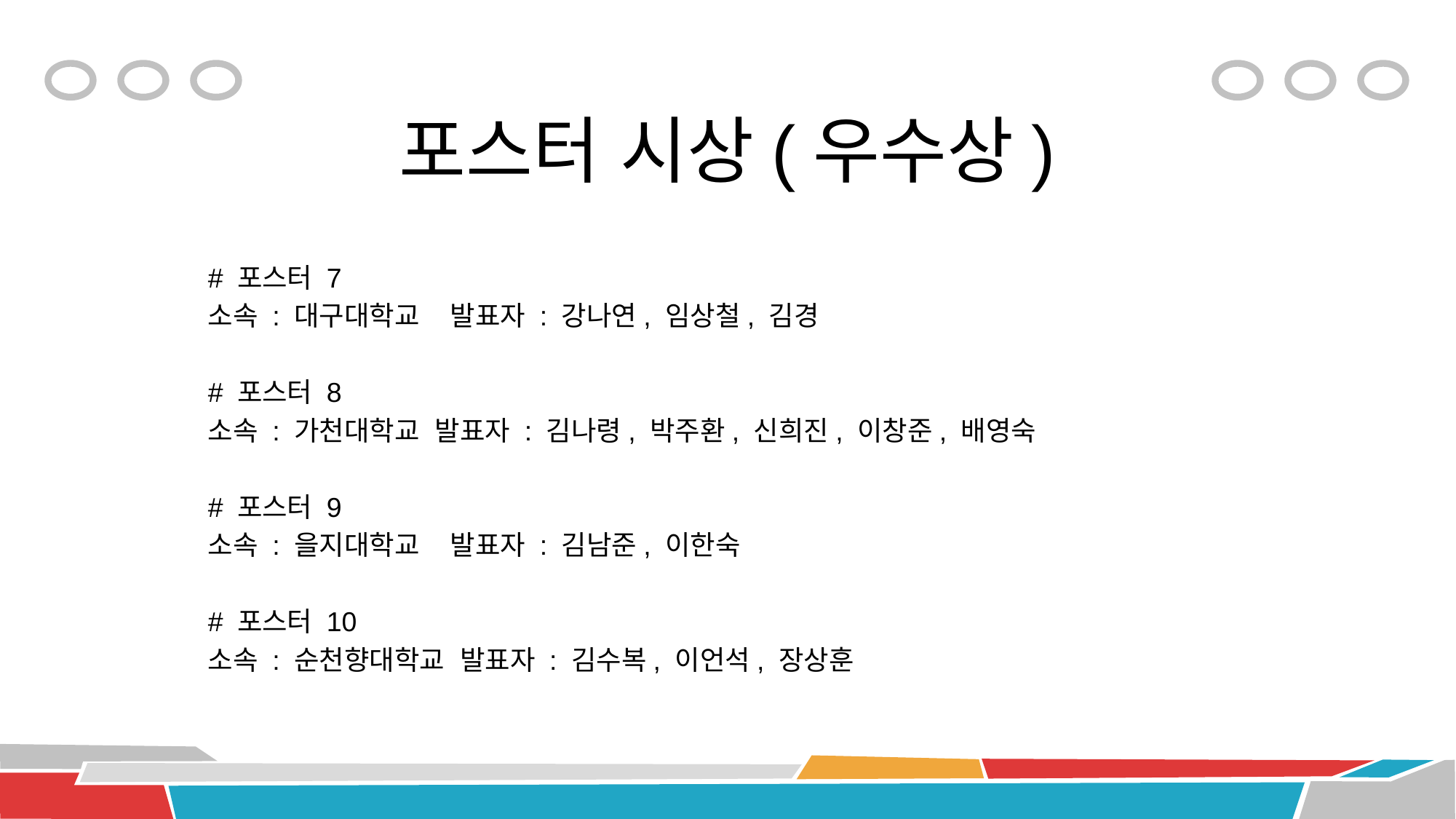

# 포스터 시상(우수상)
# 포스터 7
소속 : 대구대학교    발표자 : 강나연, 임상철, 김경

# 포스터 8
소속 : 가천대학교  발표자 : 김나령, 박주환, 신희진, 이창준, 배영숙

# 포스터 9
소속 : 을지대학교    발표자 : 김남준, 이한숙

# 포스터 10
소속 : 순천향대학교  발표자 : 김수복, 이언석, 장상훈